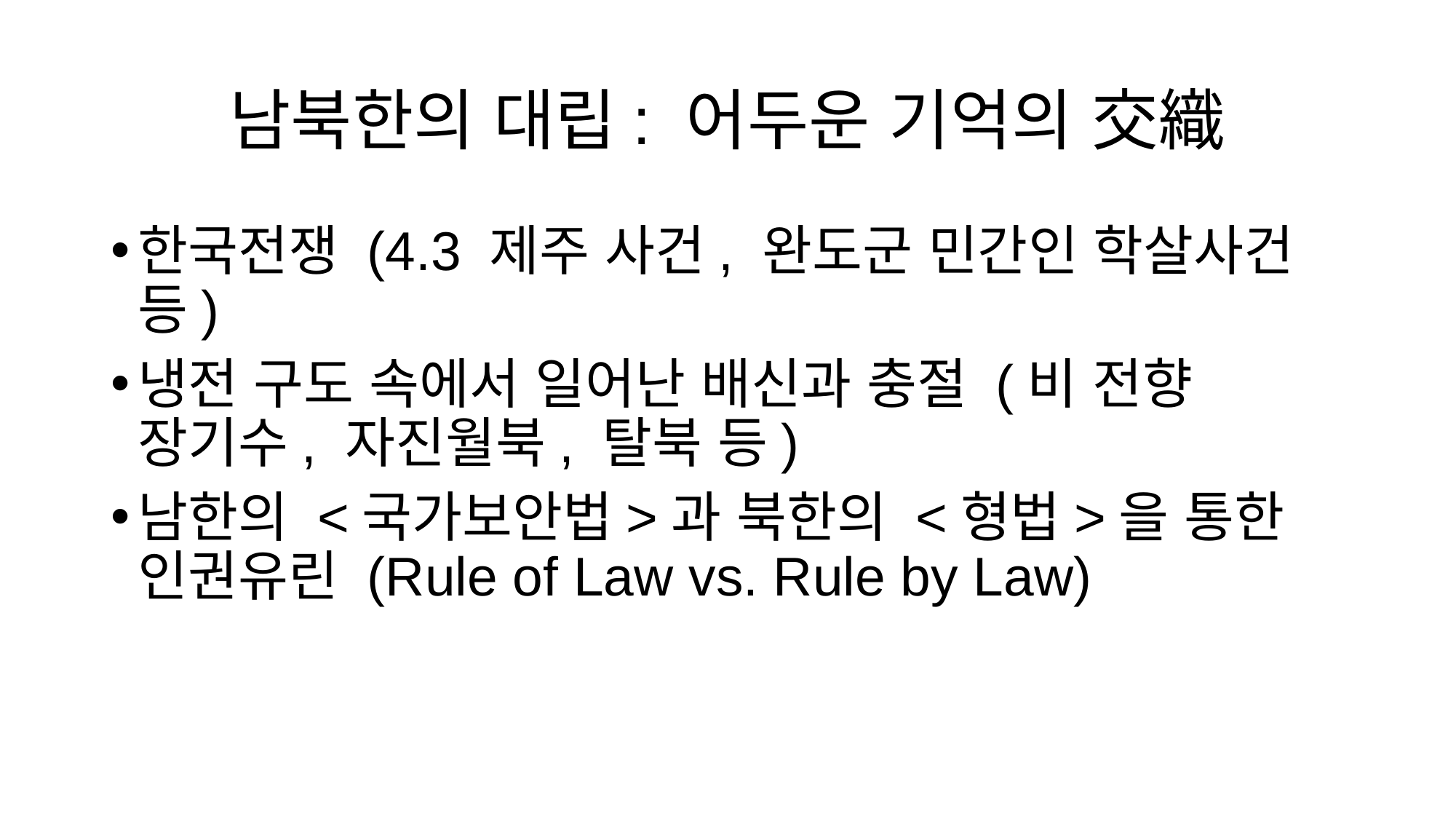

# 남북한의 대립: 어두운 기억의 交織
한국전쟁 (4.3 제주 사건, 완도군 민간인 학살사건 등)
냉전 구도 속에서 일어난 배신과 충절 (비 전향 장기수, 자진월북, 탈북 등)
남한의 <국가보안법>과 북한의 <형법>을 통한 인권유린 (Rule of Law vs. Rule by Law)